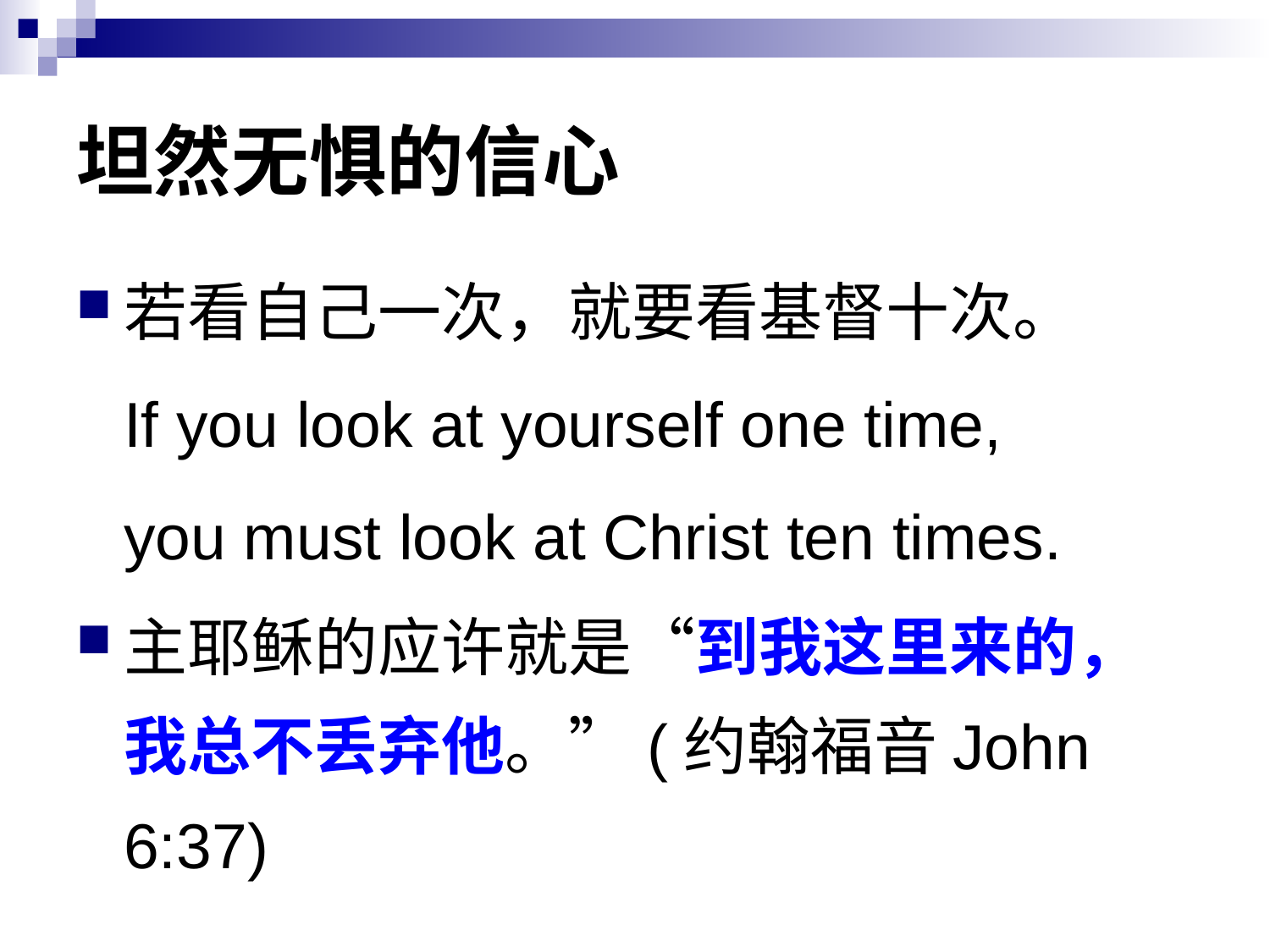

# 坦然无惧的信心
若看自己一次，就要看基督十次。
	If you look at yourself one time,
	you must look at Christ ten times.
主耶稣的应许就是“到我这里来的，我总不丢弃他。”(约翰福音John 6:37)